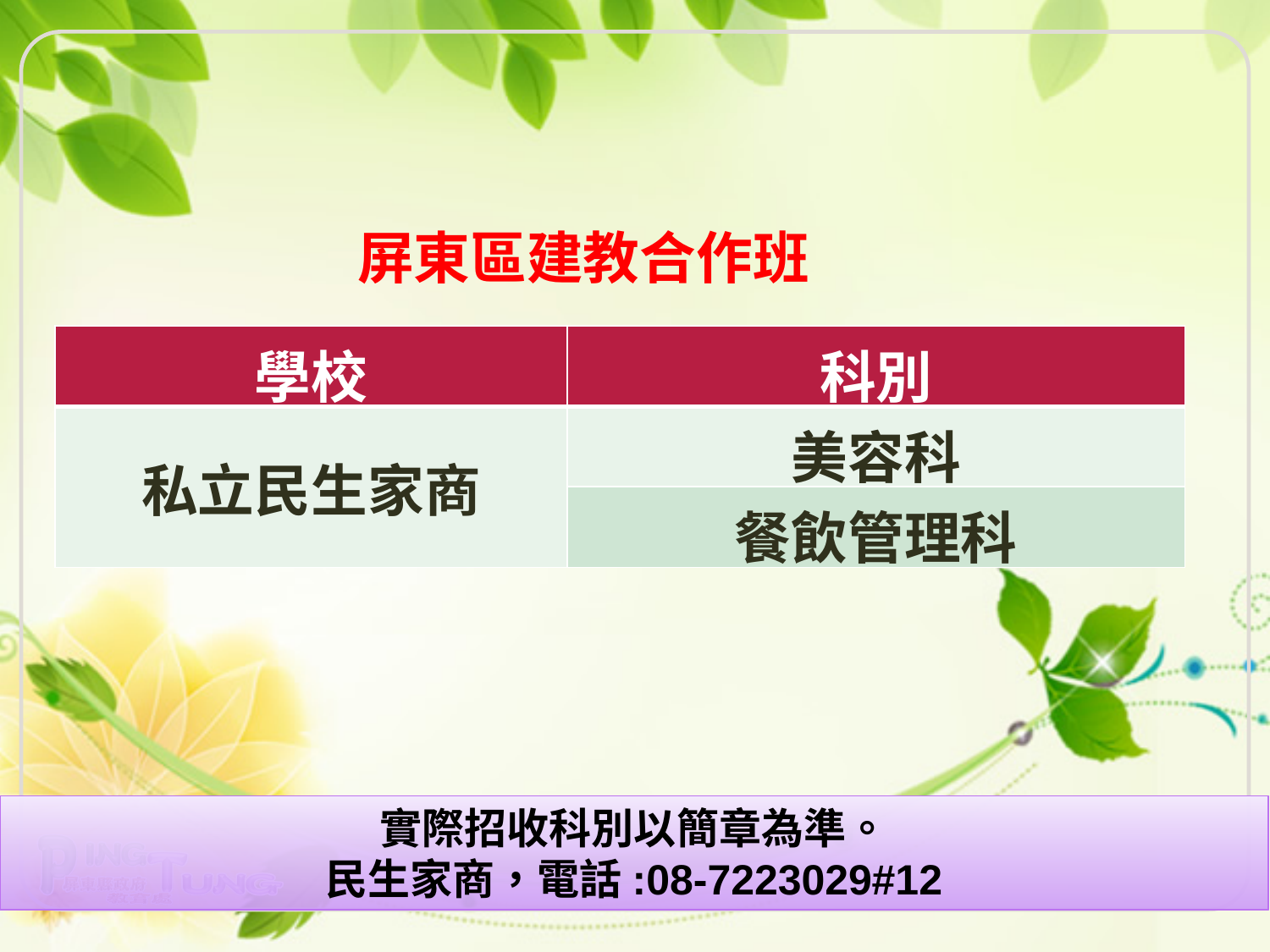

屏東區建教合作班
| 學校 | 科別 |
| --- | --- |
| 私立民生家商 | 美容科 |
|  | 餐飲管理科 |
實際招收科別以簡章為準。
民生家商，電話:08-7223029#12